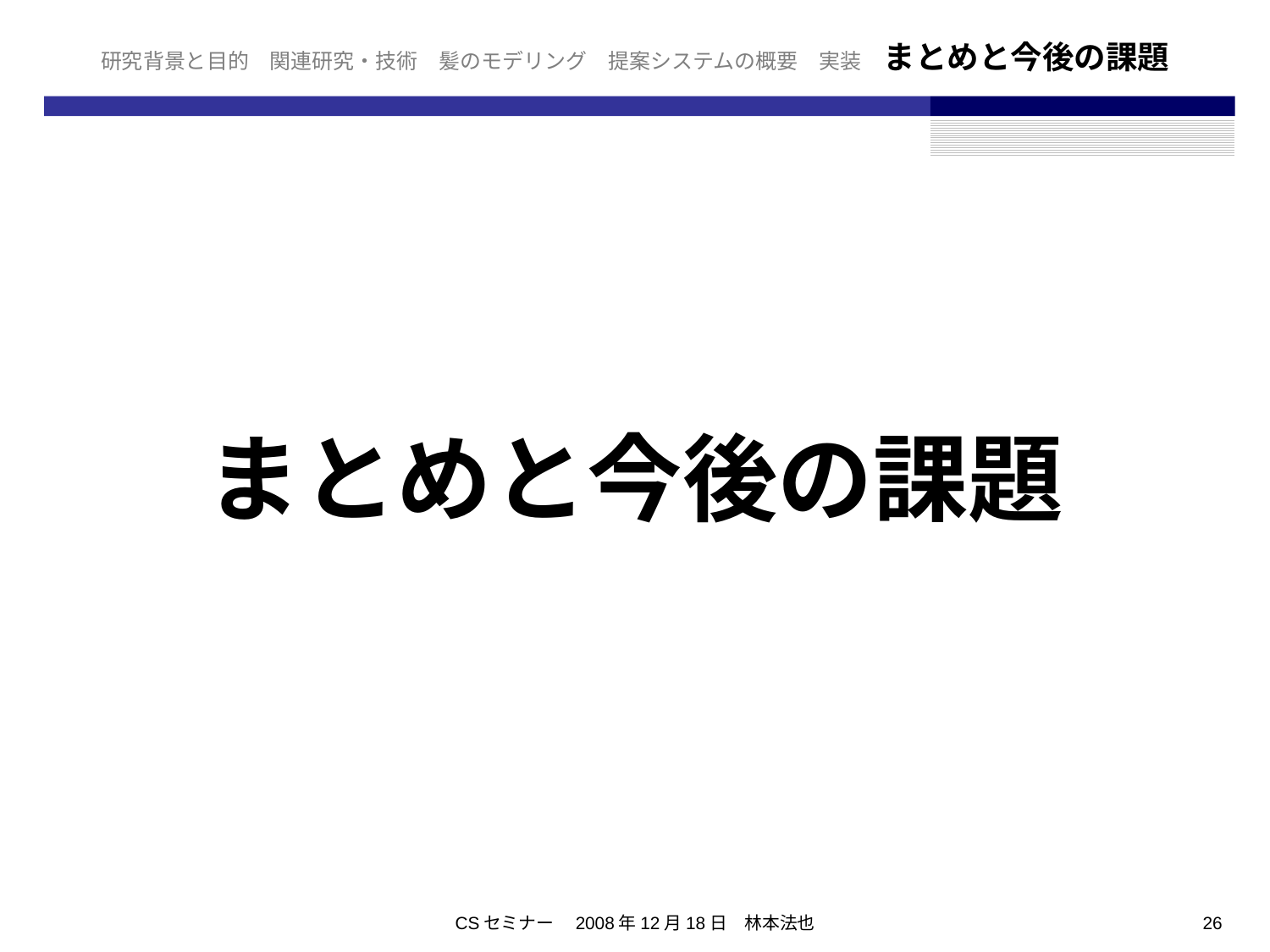

# 研究背景と目的　関連研究・技術　髪のモデリング　提案システムの概要　実装　まとめと今後の課題
まとめと今後の課題
CSセミナー　2008年12月18日　林本法也
26